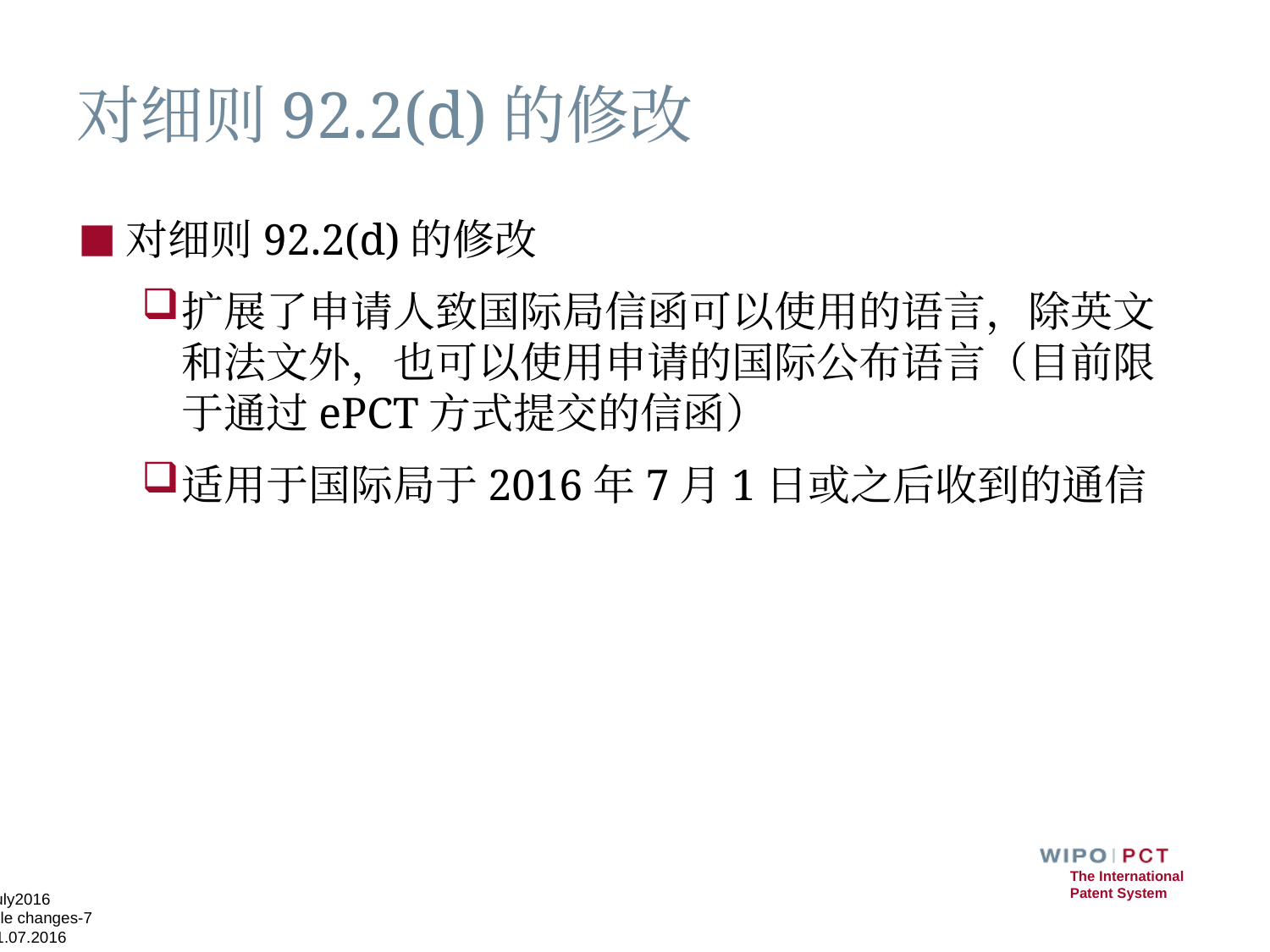

# 对细则92.2(d)的修改
对细则92.2(d)的修改
扩展了申请人致国际局信函可以使用的语言，除英文和法文外，也可以使用申请的国际公布语言（目前限于通过ePCT方式提交的信函）
适用于国际局于2016年7月1日或之后收到的通信